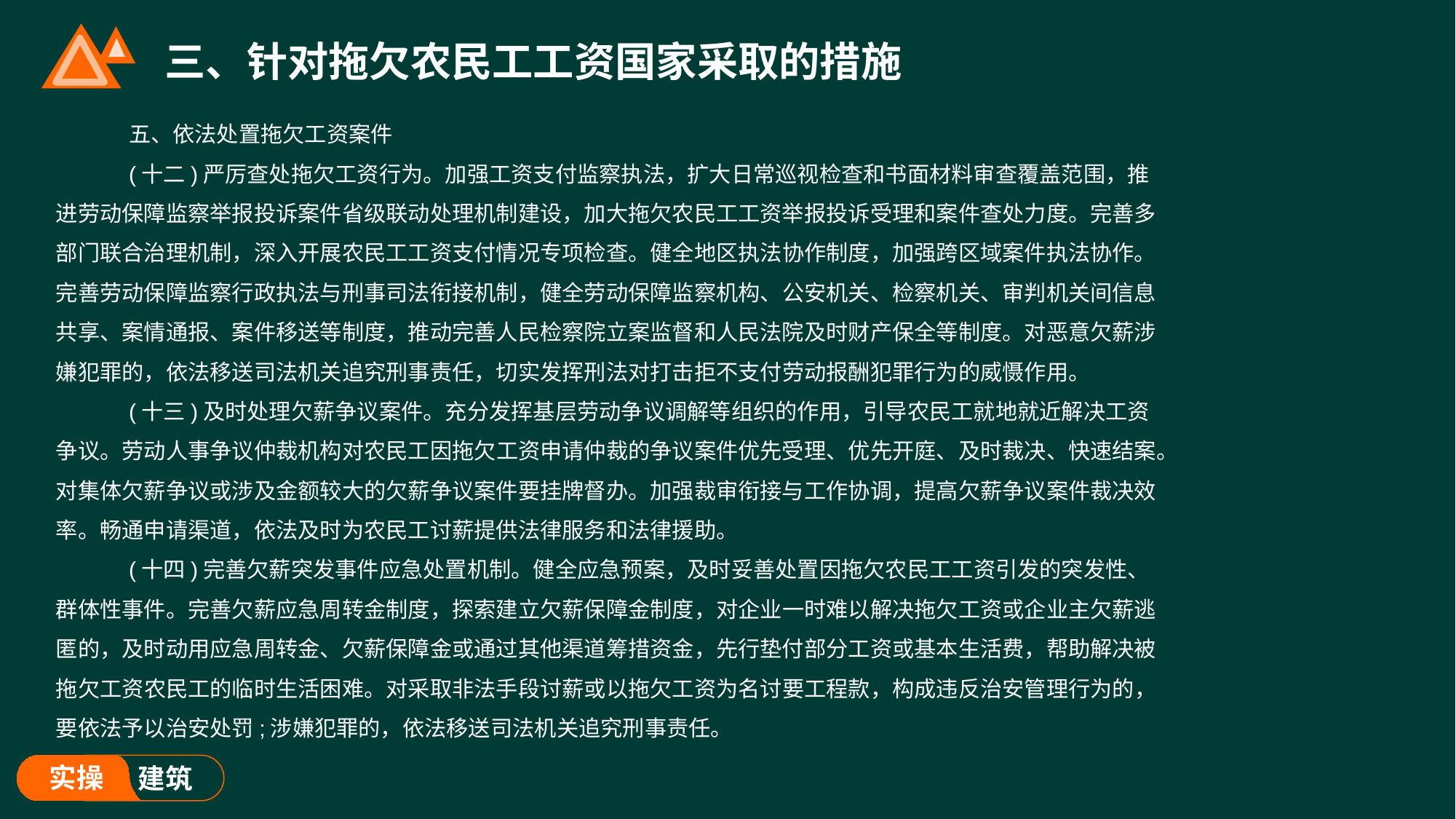

# 三、针对拖欠农民工工资国家采取的措施
五、依法处置拖欠工资案件
(十二)严厉查处拖欠工资行为。加强工资支付监察执法，扩大日常巡视检查和书面材料审查覆盖范围，推进劳动保障监察举报投诉案件省级联动处理机制建设，加大拖欠农民工工资举报投诉受理和案件查处力度。完善多部门联合治理机制，深入开展农民工工资支付情况专项检查。健全地区执法协作制度，加强跨区域案件执法协作。完善劳动保障监察行政执法与刑事司法衔接机制，健全劳动保障监察机构、公安机关、检察机关、审判机关间信息共享、案情通报、案件移送等制度，推动完善人民检察院立案监督和人民法院及时财产保全等制度。对恶意欠薪涉嫌犯罪的，依法移送司法机关追究刑事责任，切实发挥刑法对打击拒不支付劳动报酬犯罪行为的威慑作用。
(十三)及时处理欠薪争议案件。充分发挥基层劳动争议调解等组织的作用，引导农民工就地就近解决工资争议。劳动人事争议仲裁机构对农民工因拖欠工资申请仲裁的争议案件优先受理、优先开庭、及时裁决、快速结案。对集体欠薪争议或涉及金额较大的欠薪争议案件要挂牌督办。加强裁审衔接与工作协调，提高欠薪争议案件裁决效率。畅通申请渠道，依法及时为农民工讨薪提供法律服务和法律援助。
(十四)完善欠薪突发事件应急处置机制。健全应急预案，及时妥善处置因拖欠农民工工资引发的突发性、群体性事件。完善欠薪应急周转金制度，探索建立欠薪保障金制度，对企业一时难以解决拖欠工资或企业主欠薪逃匿的，及时动用应急周转金、欠薪保障金或通过其他渠道筹措资金，先行垫付部分工资或基本生活费，帮助解决被拖欠工资农民工的临时生活困难。对采取非法手段讨薪或以拖欠工资为名讨要工程款，构成违反治安管理行为的，要依法予以治安处罚;涉嫌犯罪的，依法移送司法机关追究刑事责任。